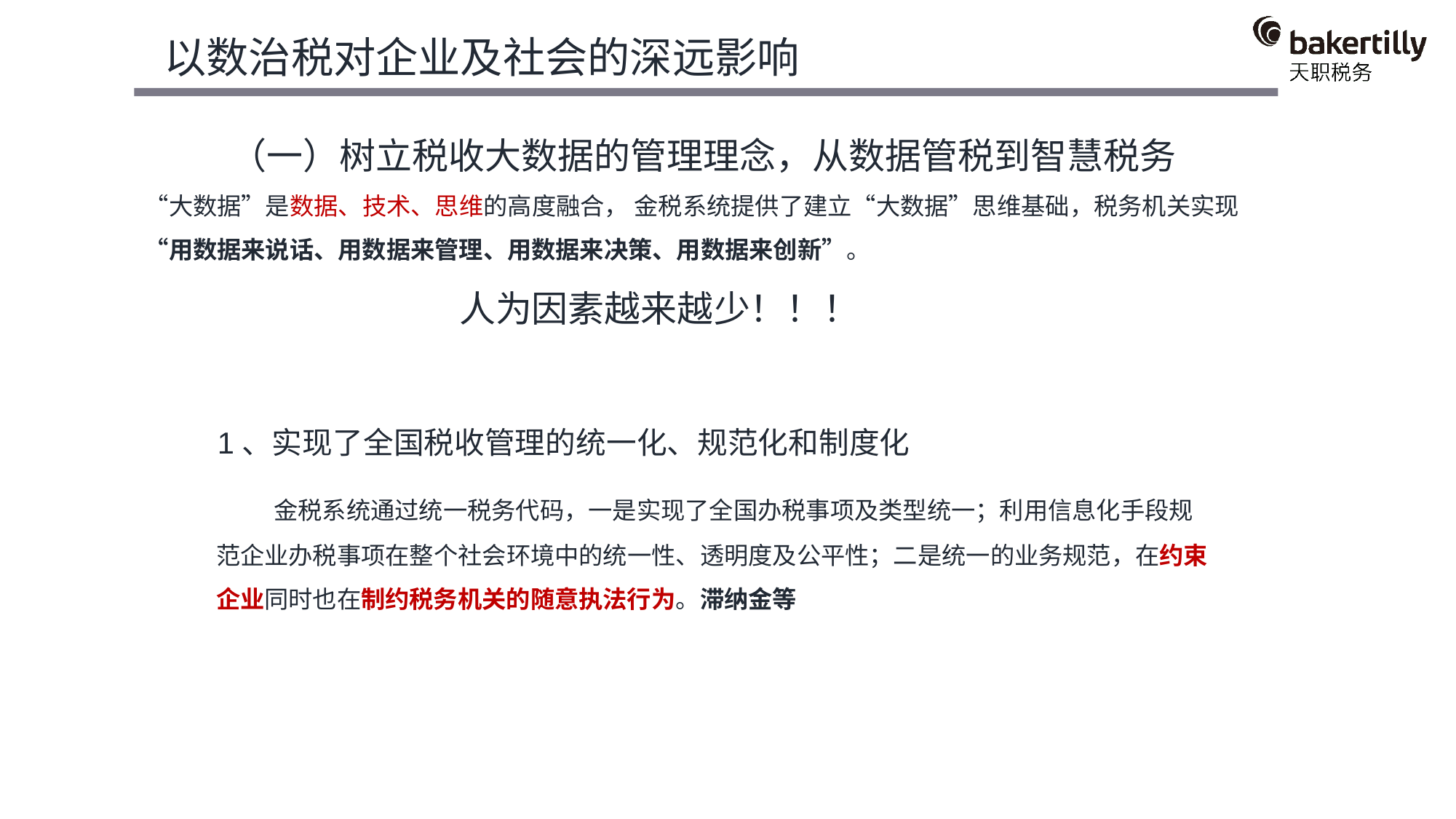

以数治税对企业及社会的深远影响

             （一）树立税收大数据的管理理念，从数据管税到智慧税务           “大数据”是数据、技术、思维的高度融合， 金税系统提供了建立“大数据”思维基础，税务机关实现“用数据来说话、用数据来管理、用数据来决策、用数据来创新”。
                                                      人为因素越来越少！！！

    1、实现了全国税收管理的统一化、规范化和制度化

         金税系统通过统一税务代码，一是实现了全国办税事项及类型统一；利用信息化手段规范企业办税事项在整个社会环境中的统一性、透明度及公平性；二是统一的业务规范，在约束企业同时也在制约税务机关的随意执法行为。滞纳金等